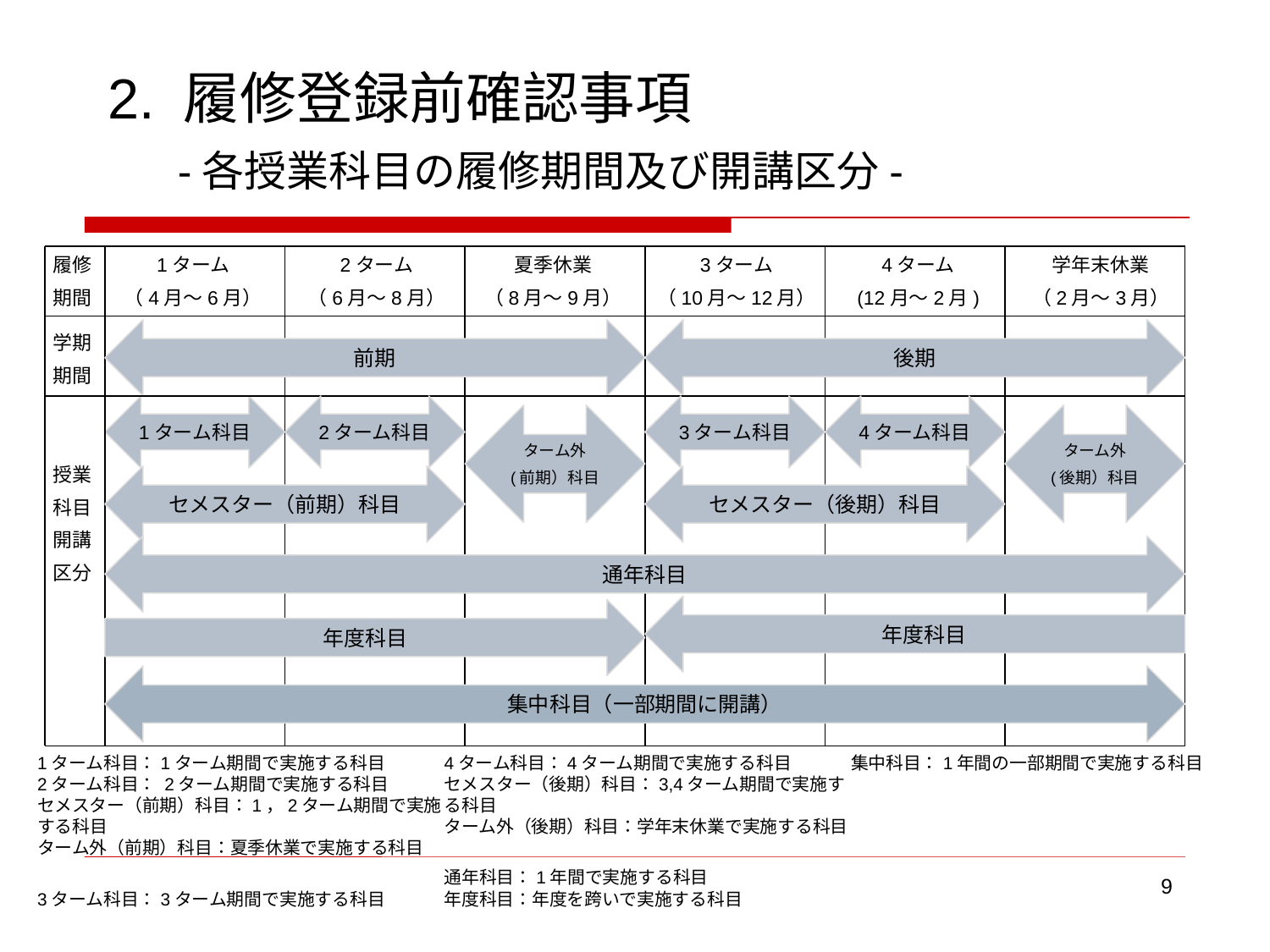

2. 履修登録前確認事項
　-各授業科目の履修期間及び開講区分-
履修
期間
1ターム
（4月～6月）
2ターム
（6月～8月）
夏季休業
（8月～9月）
3ターム
（10月～12月）
4ターム
(12月～2月)
学年末休業
（2月～3月）
前期
後期
学期
期間
1ターム科目
2ターム科目
3ターム科目
4ターム科目
ターム外
(前期）科目
ターム外
(後期）科目
授業
科目
開講
区分
セメスター（前期）科目
セメスター（後期）科目
通年科目
年度科目
年度科目
集中科目（一部期間に開講）
1ターム科目：1ターム期間で実施する科目
2ターム科目： 2ターム期間で実施する科目
セメスター（前期）科目：1，2ターム期間で実施する科目
ターム外（前期）科目：夏季休業で実施する科目
3ターム科目：3ターム期間で実施する科目
4ターム科目：4ターム期間で実施する科目
セメスター（後期）科目：3,4ターム期間で実施する科目
ターム外（後期）科目：学年末休業で実施する科目
通年科目：1年間で実施する科目
年度科目：年度を跨いで実施する科目
集中科目：1年間の一部期間で実施する科目
9